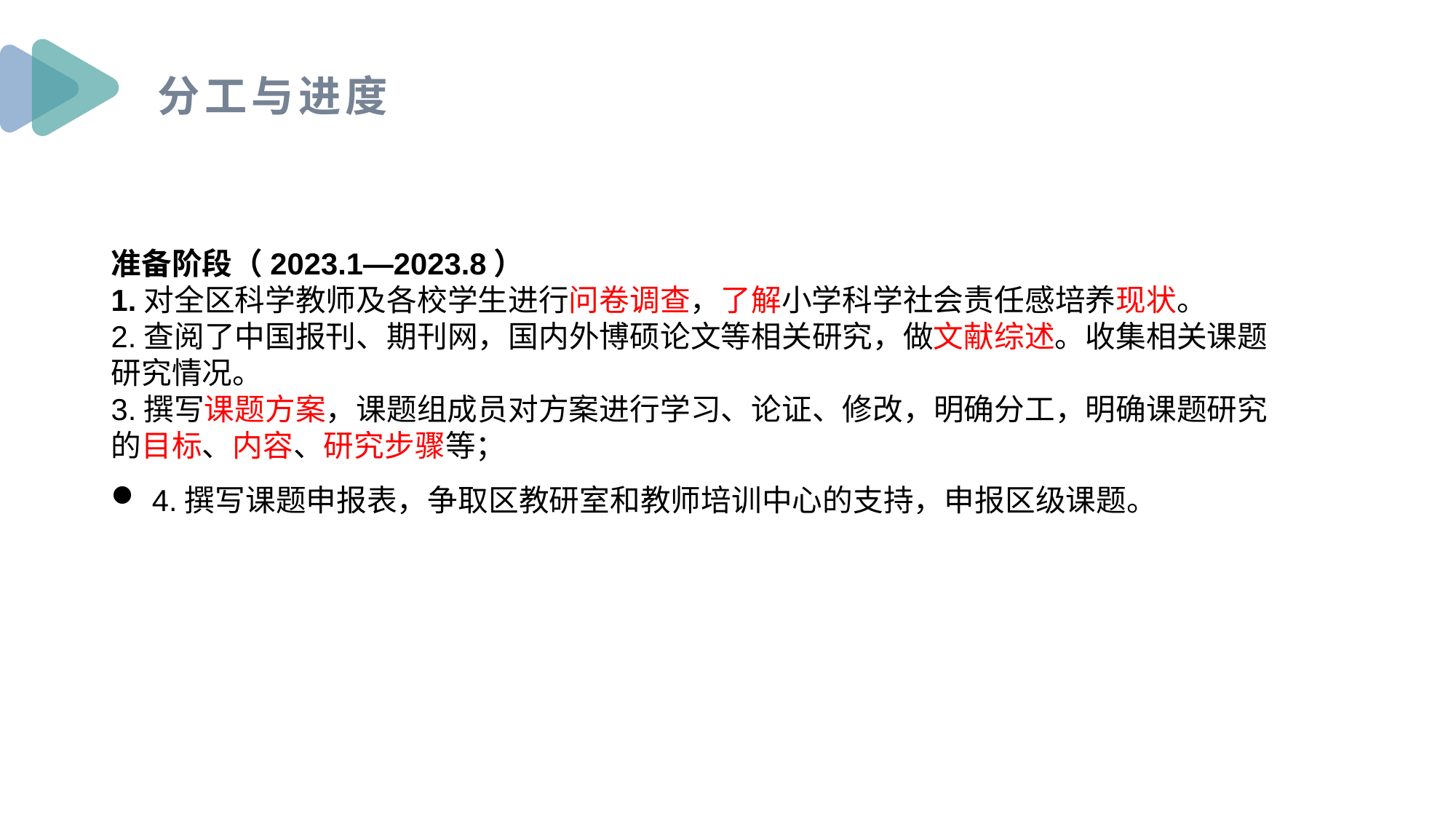

分工与进度
准备阶段（2023.1—2023.8）1.对全区科学教师及各校学生进行问卷调查，了解小学科学社会责任感培养现状。2.查阅了中国报刊、期刊网，国内外博硕论文等相关研究，做文献综述。收集相关课题研究情况。3.撰写课题方案，课题组成员对方案进行学习、论证、修改，明确分工，明确课题研究的目标、内容、研究步骤等；4.撰写课题申报表，争取区教研室和教师培训中心的支持，申报区级课题。